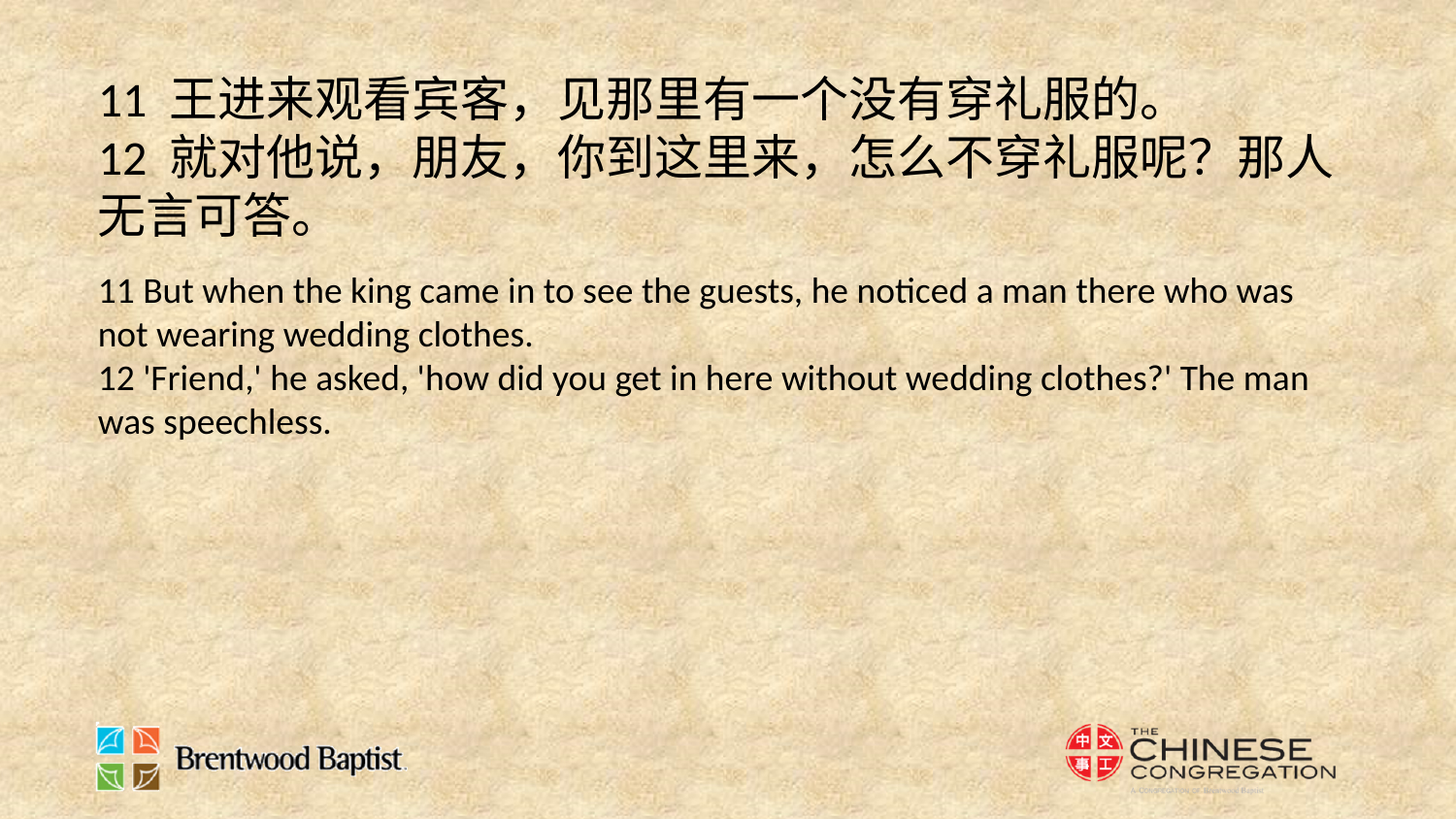

11 王进来观看宾客，见那里有一个没有穿礼服的。
12 就对他说，朋友，你到这里来，怎么不穿礼服呢？那人无言可答。

11 But when the king came in to see the guests, he noticed a man there who was not wearing wedding clothes.
12 'Friend,' he asked, 'how did you get in here without wedding clothes?' The man was speechless.